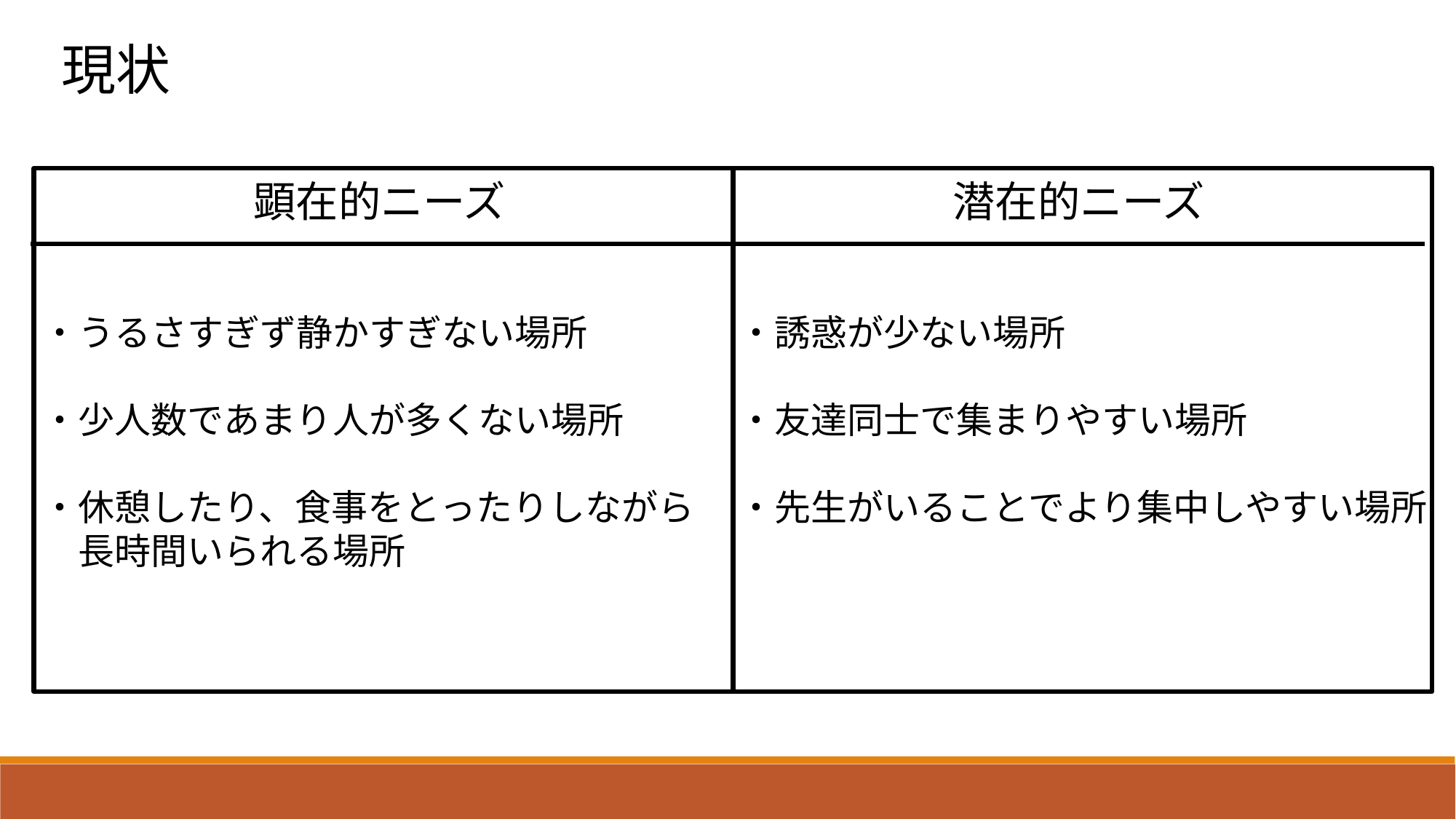

現状

顕在的ニーズ
潜在的ニーズ
・うるさすぎず静かすぎない場所

・少人数であまり人が多くない場所

・休憩したり、食事をとったりしながら
　長時間いられる場所

・誘惑が少ない場所

・友達同士で集まりやすい場所

・先生がいることでより集中しやすい場所